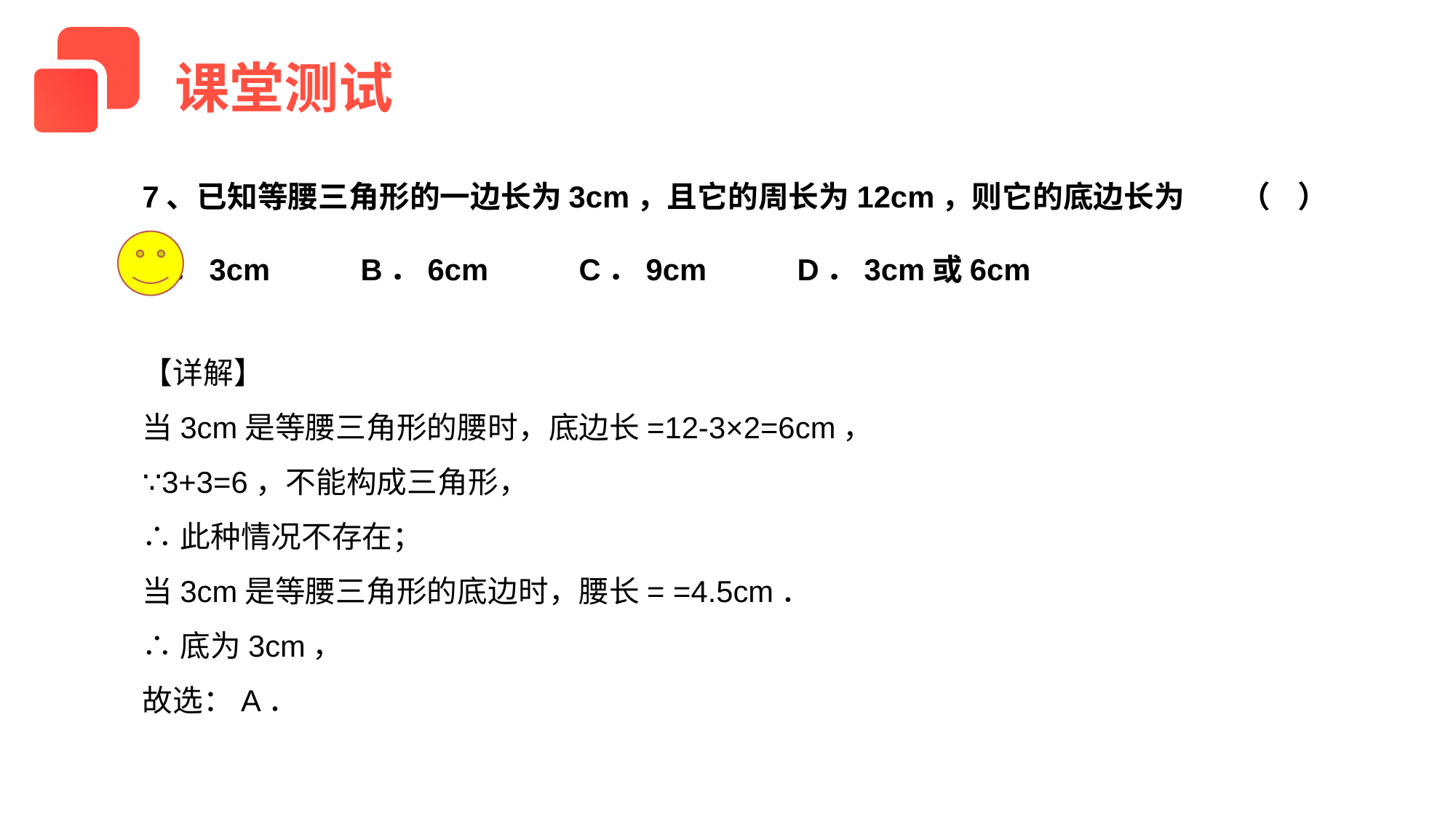

课堂测试
7、已知等腰三角形的一边长为3cm，且它的周长为12cm，则它的底边长为        （    ）
A．3cm	B．6cm	C．9cm	D．3cm或6cm

【详解】
当3cm是等腰三角形的腰时，底边长=12-3×2=6cm，
∵3+3=6，不能构成三角形，
∴此种情况不存在；
当3cm是等腰三角形的底边时，腰长= =4.5cm．
∴底为3cm，
故选：A．